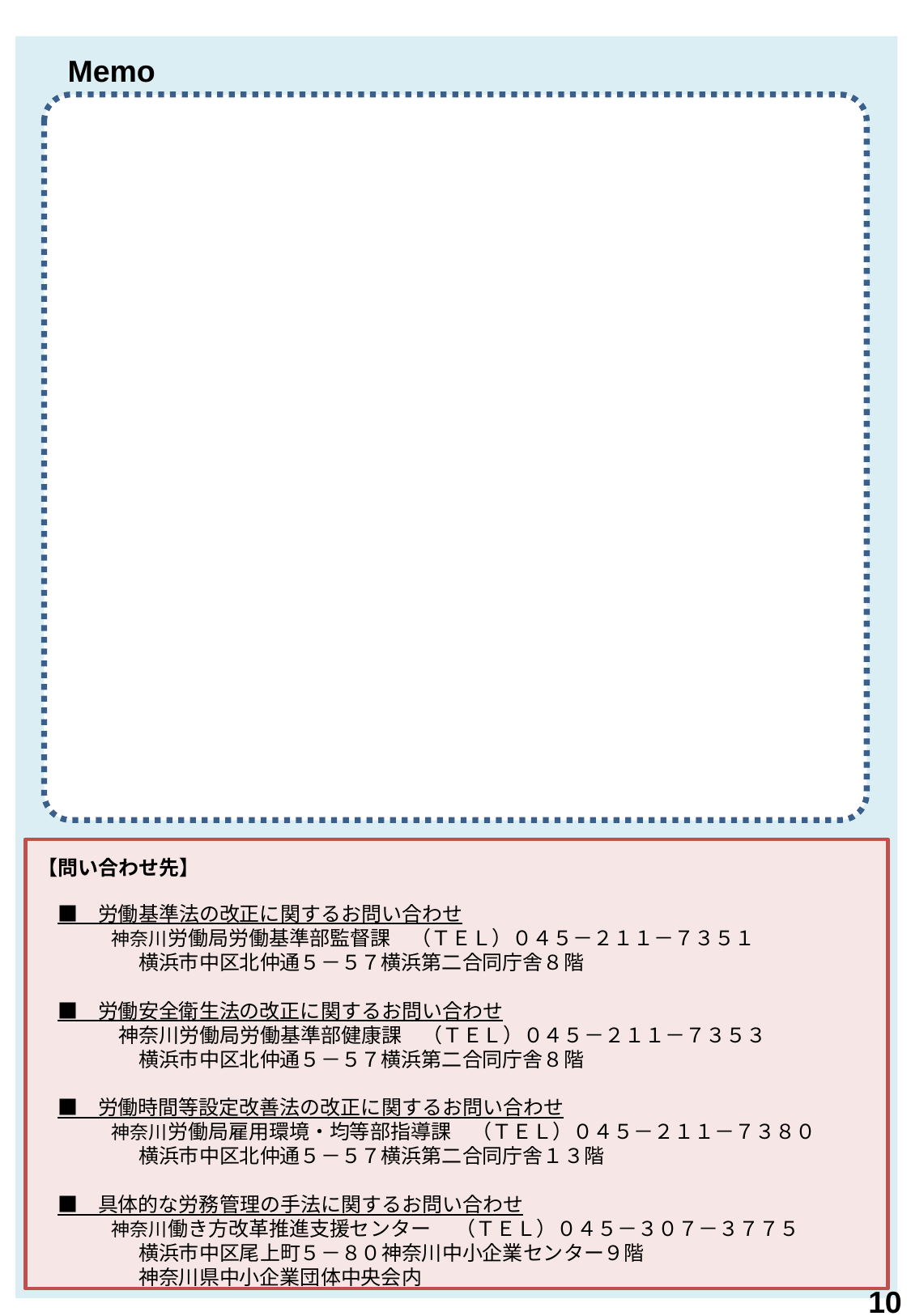

Memo

【問い合わせ先】

　■　労働基準法の改正に関するお問い合わせ
　　　　神奈川労働局労働基準部監督課　（ＴＥＬ）０４５－２１１－７３５１
　　　　　横浜市中区北仲通５－５７横浜第二合同庁舎８階

　■　労働安全衛生法の改正に関するお問い合わせ
　　　　神奈川労働局労働基準部健康課　（ＴＥＬ）０４５－２１１－７３５３
　　　　　横浜市中区北仲通５－５７横浜第二合同庁舎８階

　■　労働時間等設定改善法の改正に関するお問い合わせ
　　　　神奈川労働局雇用環境・均等部指導課　（ＴＥＬ）０４５－２１１－７３８０
　　　　　横浜市中区北仲通５－５７横浜第二合同庁舎１３階

　■　具体的な労務管理の手法に関するお問い合わせ
　　　　神奈川働き方改革推進支援センター　 （ＴＥＬ）０４５－３０７－３７７５
　　　　　横浜市中区尾上町５－８０神奈川中小企業センター９階
　　　　　神奈川県中小企業団体中央会内

10
10